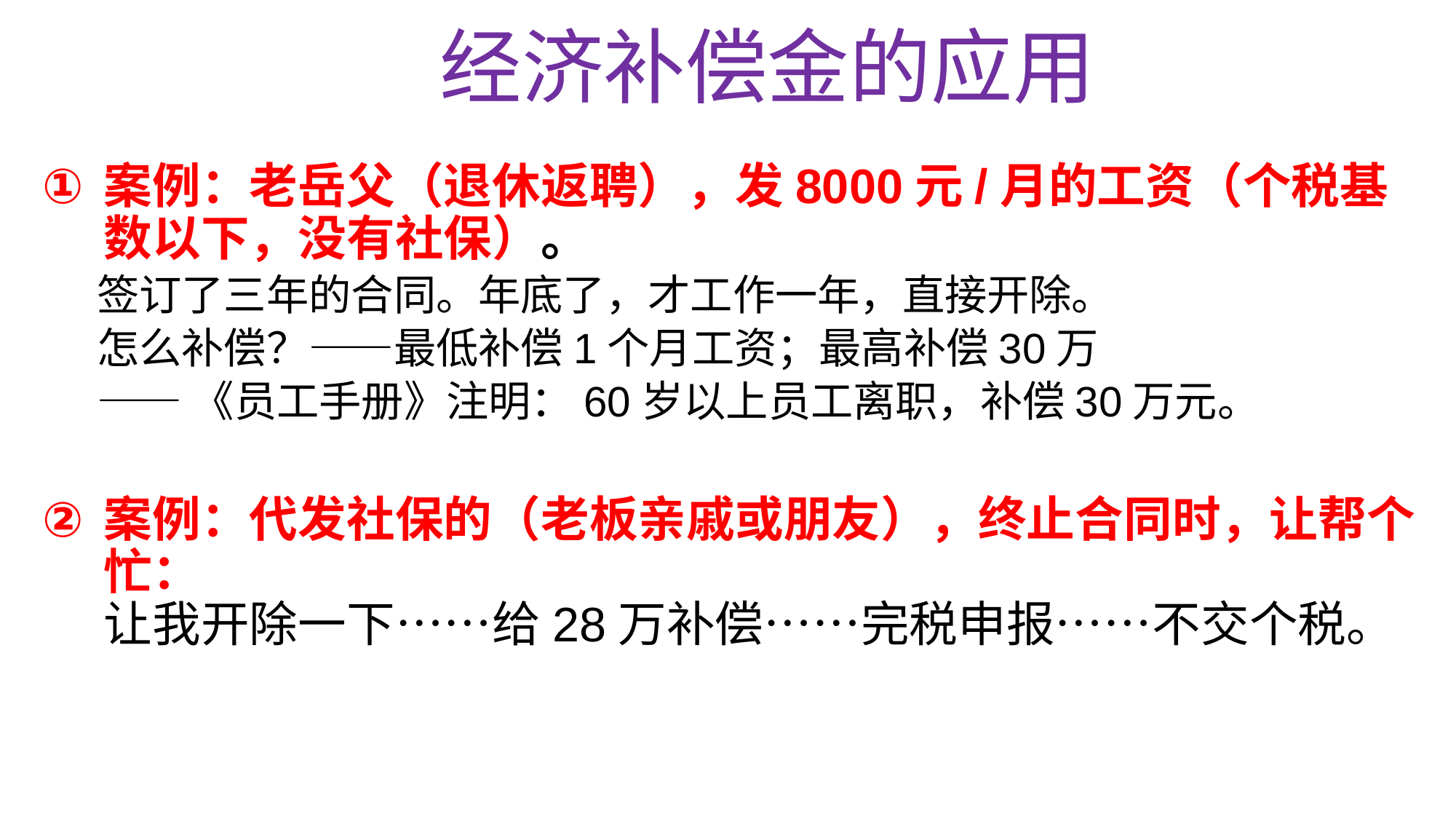

# 经济补偿金的应用
案例：老岳父（退休返聘），发8000元/月的工资（个税基数以下，没有社保）。
签订了三年的合同。年底了，才工作一年，直接开除。
怎么补偿？——最低补偿1个月工资；最高补偿30万
——《员工手册》注明：60岁以上员工离职，补偿30万元。

案例：代发社保的（老板亲戚或朋友），终止合同时，让帮个忙：
让我开除一下……给28万补偿……完税申报……不交个税。